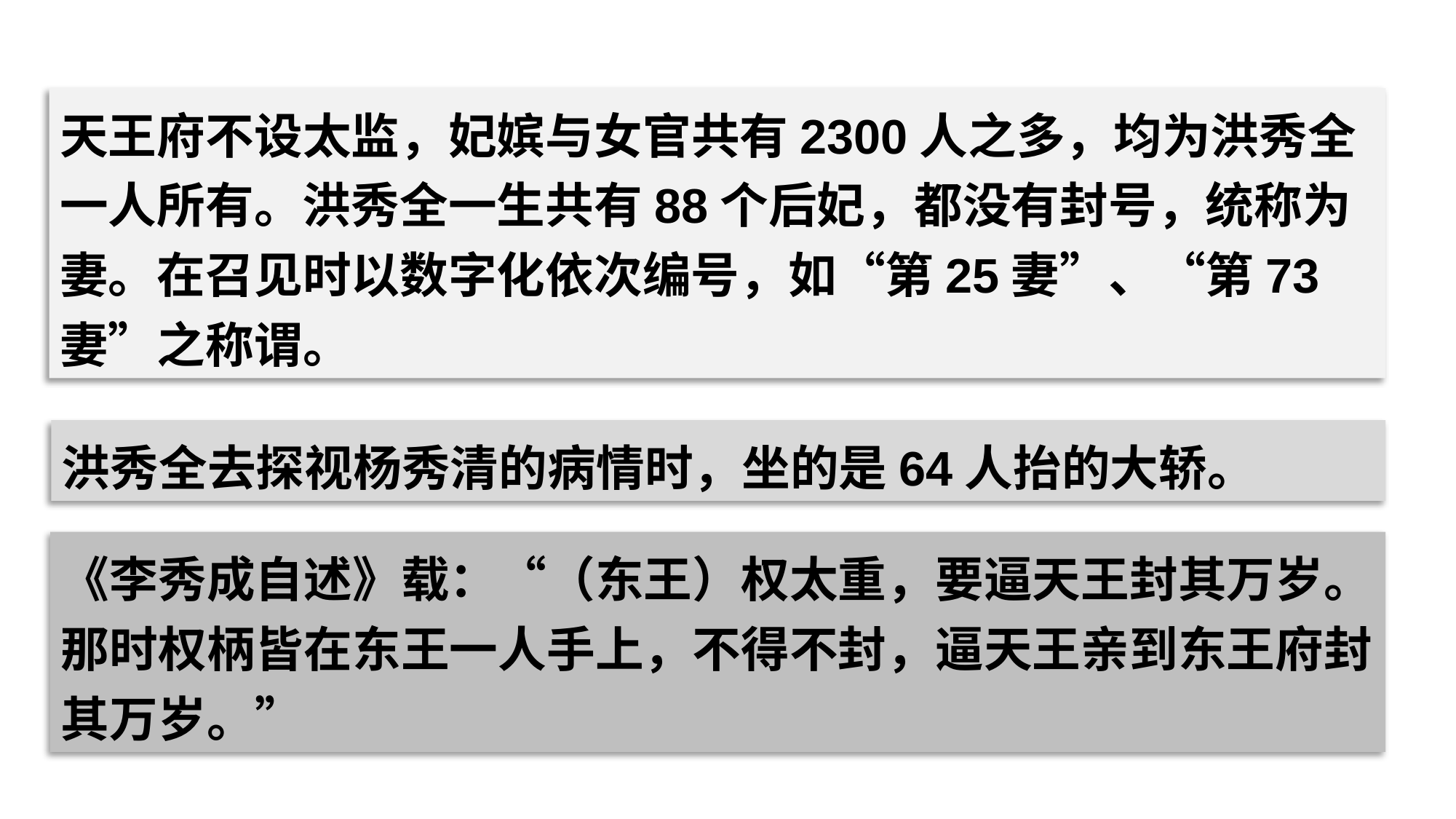

天王府不设太监，妃嫔与女官共有2300人之多，均为洪秀全一人所有。洪秀全一生共有88个后妃，都没有封号，统称为妻。在召见时以数字化依次编号，如“第25妻”、“第73妻”之称谓。
洪秀全去探视杨秀清的病情时，坐的是64人抬的大轿。
《李秀成自述》载：“（东王）权太重，要逼天王封其万岁。那时权柄皆在东王一人手上，不得不封，逼天王亲到东王府封其万岁。”